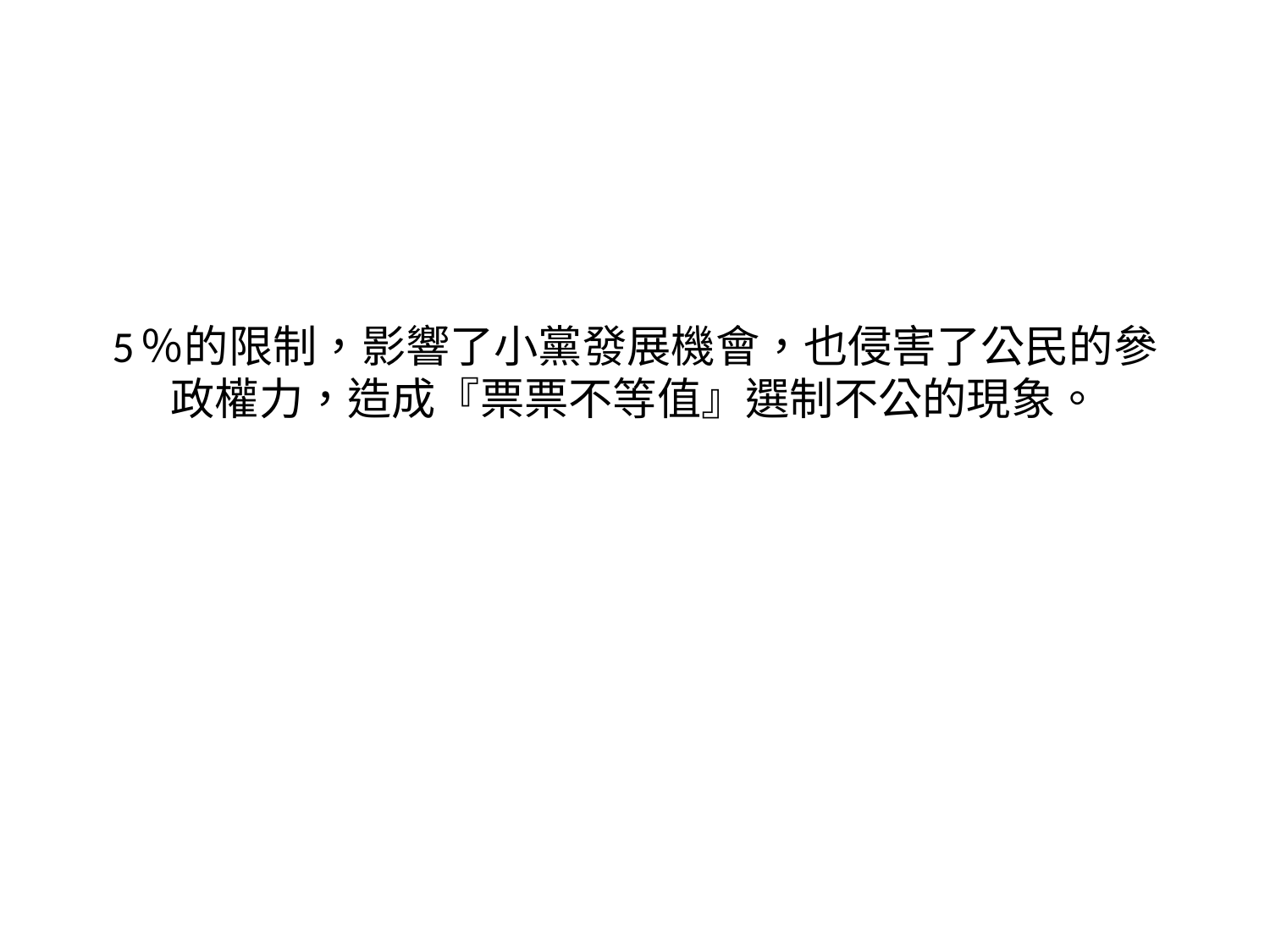

# 5％的限制，影響了小黨發展機會，也侵害了公民的參政權力，造成『票票不等值』選制不公的現象。